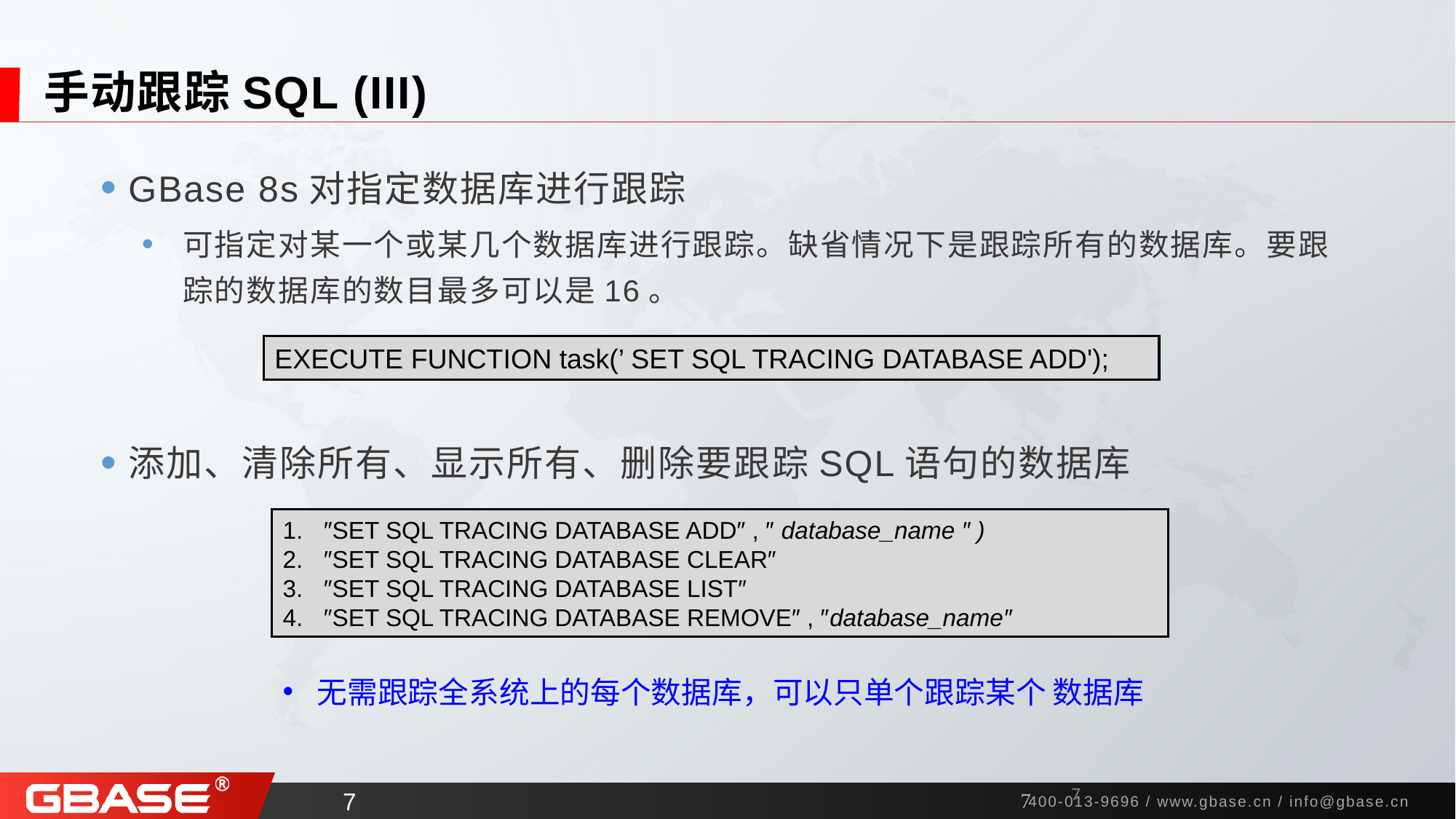

# 手动跟踪SQL (III)

GBase 8s对指定数据库进行跟踪
可指定对某一个或某几个数据库进行跟踪。缺省情况下是跟踪所有的数据库。要跟踪的数据库的数目最多可以是16。

添加、清除所有、显示所有、删除要跟踪SQL语句的数据库

EXECUTE FUNCTION task(’ SET SQL TRACING DATABASE ADD');

″SET SQL TRACING DATABASE ADD″ , ″ database_name ″ )
″SET SQL TRACING DATABASE CLEAR″
″SET SQL TRACING DATABASE LIST″
″SET SQL TRACING DATABASE REMOVE″ , ″database_name″
无需跟踪全系统上的每个数据库，可以只单个跟踪某个 数据库
7
7